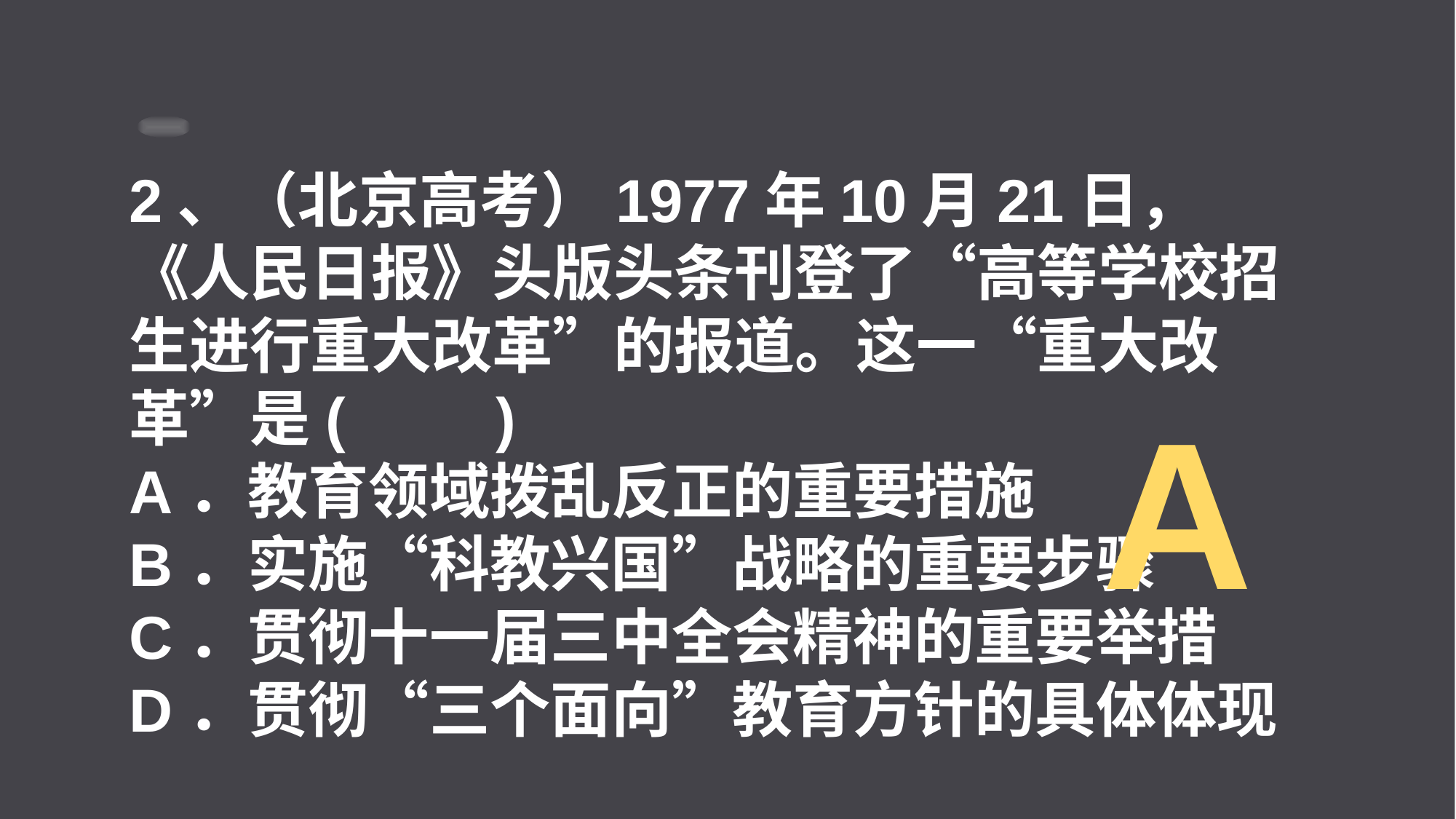

2、（北京高考）1977年10月21日，《人民日报》头版头条刊登了“高等学校招生进行重大改革”的报道。这一“重大改革”是(　　)
A．教育领域拨乱反正的重要措施
B．实施“科教兴国”战略的重要步骤
C．贯彻十一届三中全会精神的重要举措
D．贯彻“三个面向”教育方针的具体体现
A